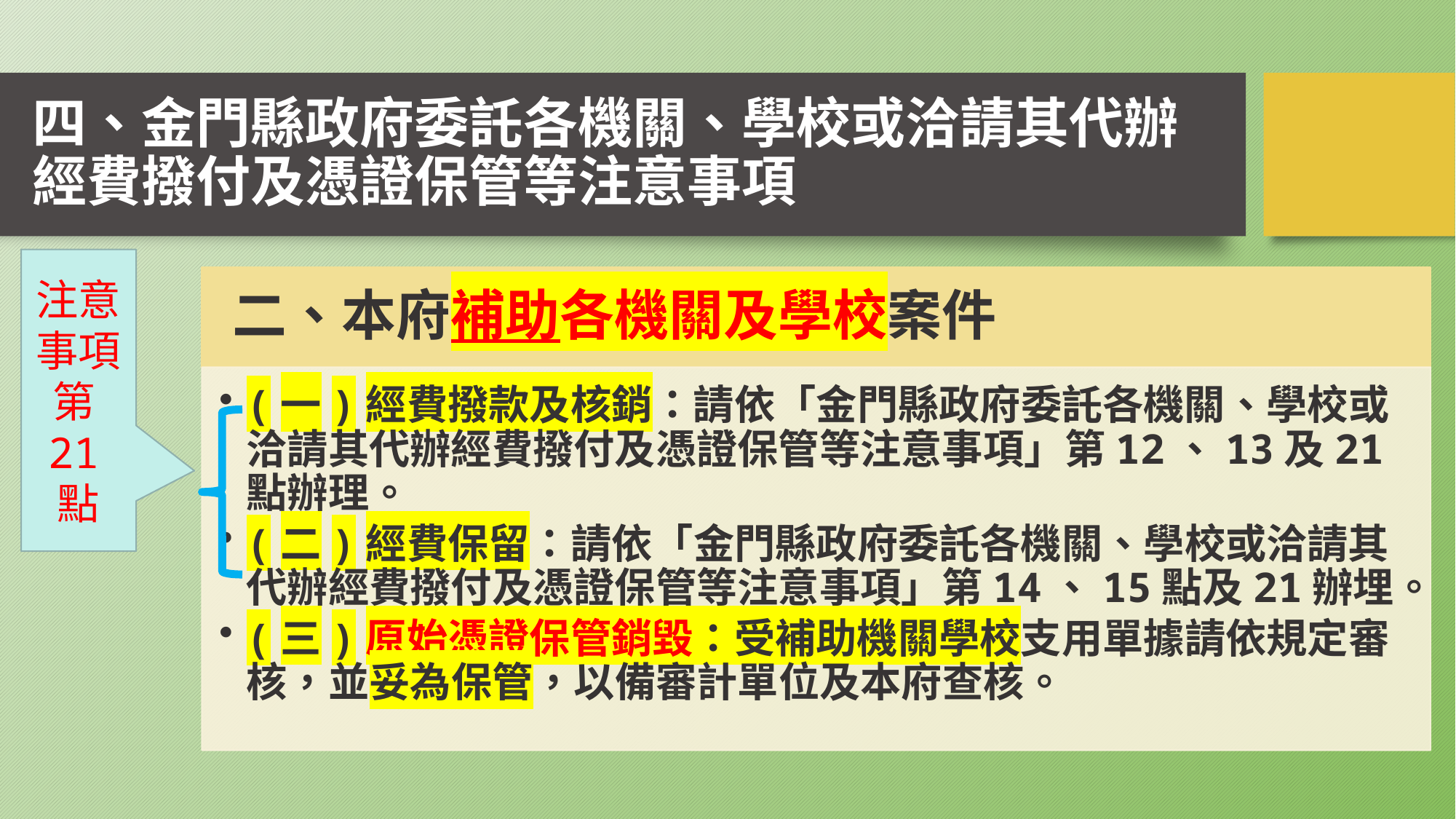

# 四、金門縣政府委託各機關、學校或洽請其代辦 經費撥付及憑證保管等注意事項
二、本府補助各機關及學校案件
(一)經費撥款及核銷：請依「金門縣政府委託各機關、學校或洽請其代辦經費撥付及憑證保管等注意事項」第12、13及21點辦理。
(二)經費保留：請依「金門縣政府委託各機關、學校或洽請其代辦經費撥付及憑證保管等注意事項」第14、15點及21辦埋。
(三)原始憑證保管銷毀：受補助機關學校支用單據請依規定審核，並妥為保管，以備審計單位及本府查核。
注意事項第21點